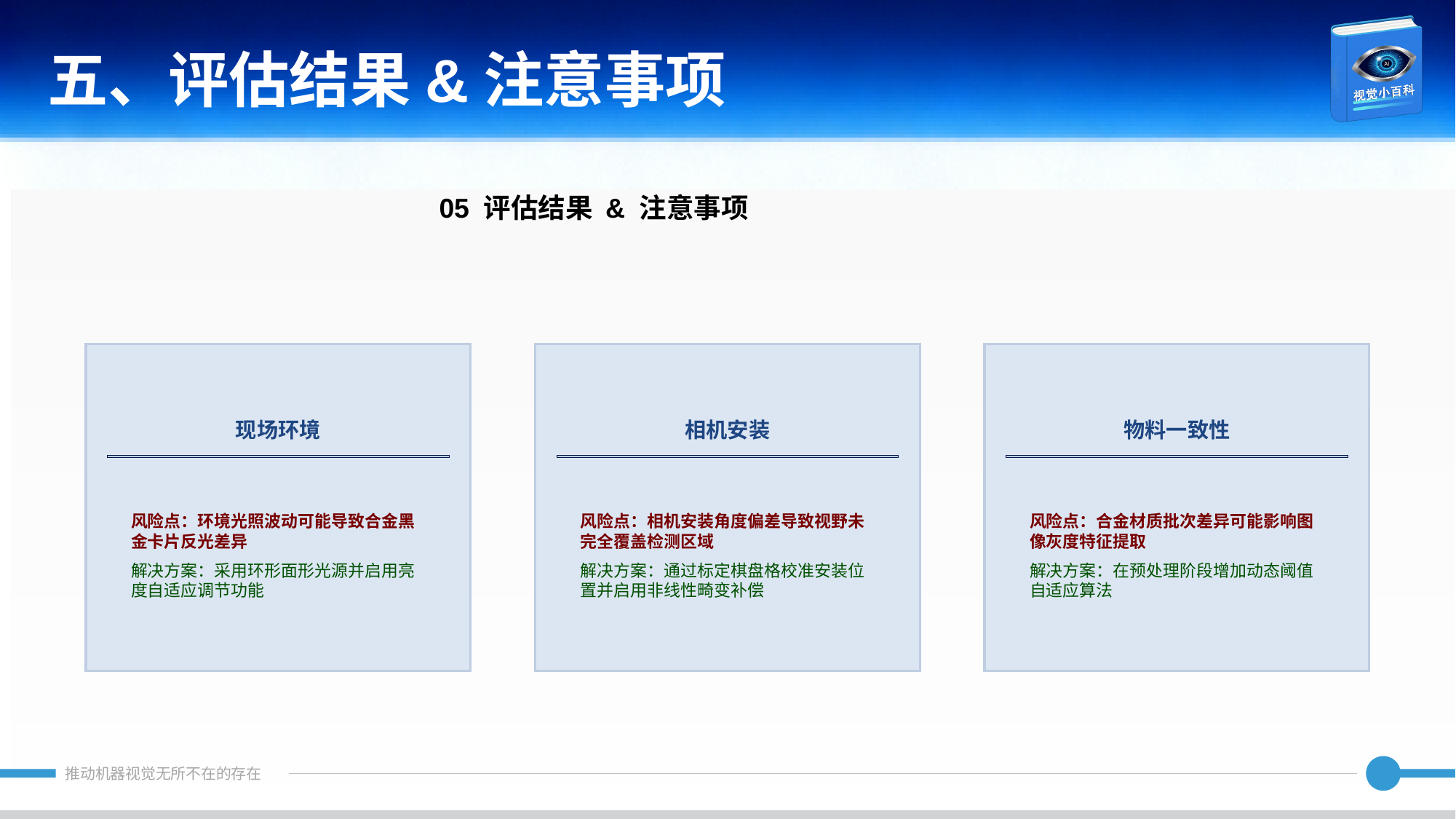

五、评估结果&注意事项

05 评估结果 & 注意事项

现场环境

相机安装

物料一致性

风险点：环境光照波动可能导致合金黑金卡片反光差异
解决方案：采用环形面形光源并启用亮度自适应调节功能

风险点：相机安装角度偏差导致视野未完全覆盖检测区域
解决方案：通过标定棋盘格校准安装位置并启用非线性畸变补偿

风险点：合金材质批次差异可能影响图像灰度特征提取
解决方案：在预处理阶段增加动态阈值自适应算法
10